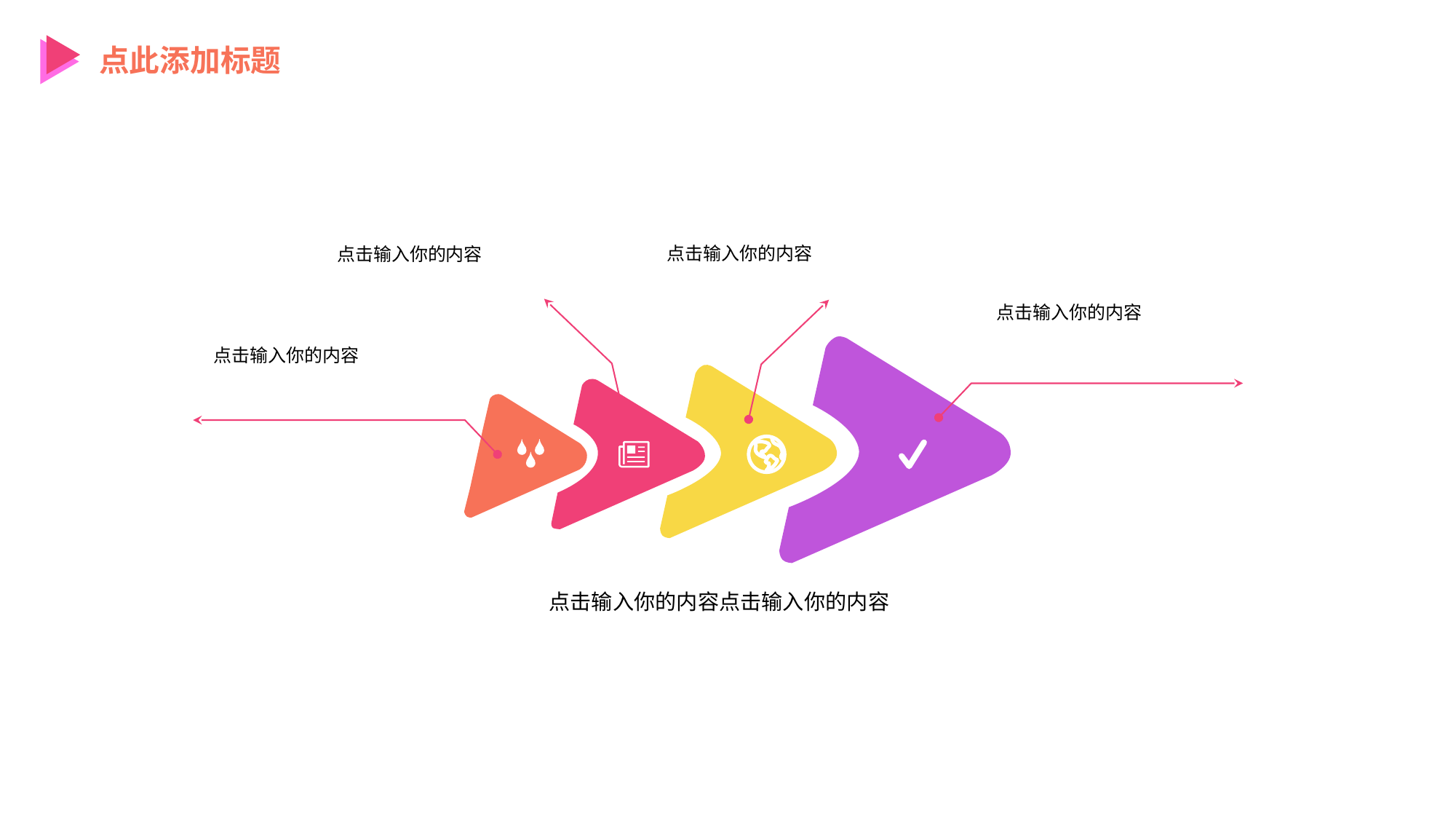

点此添加标题
点击输入你的内容
点击输入你的内容
点击输入你的内容

点击输入你的内容

点击输入你的内容点击输入你的内容